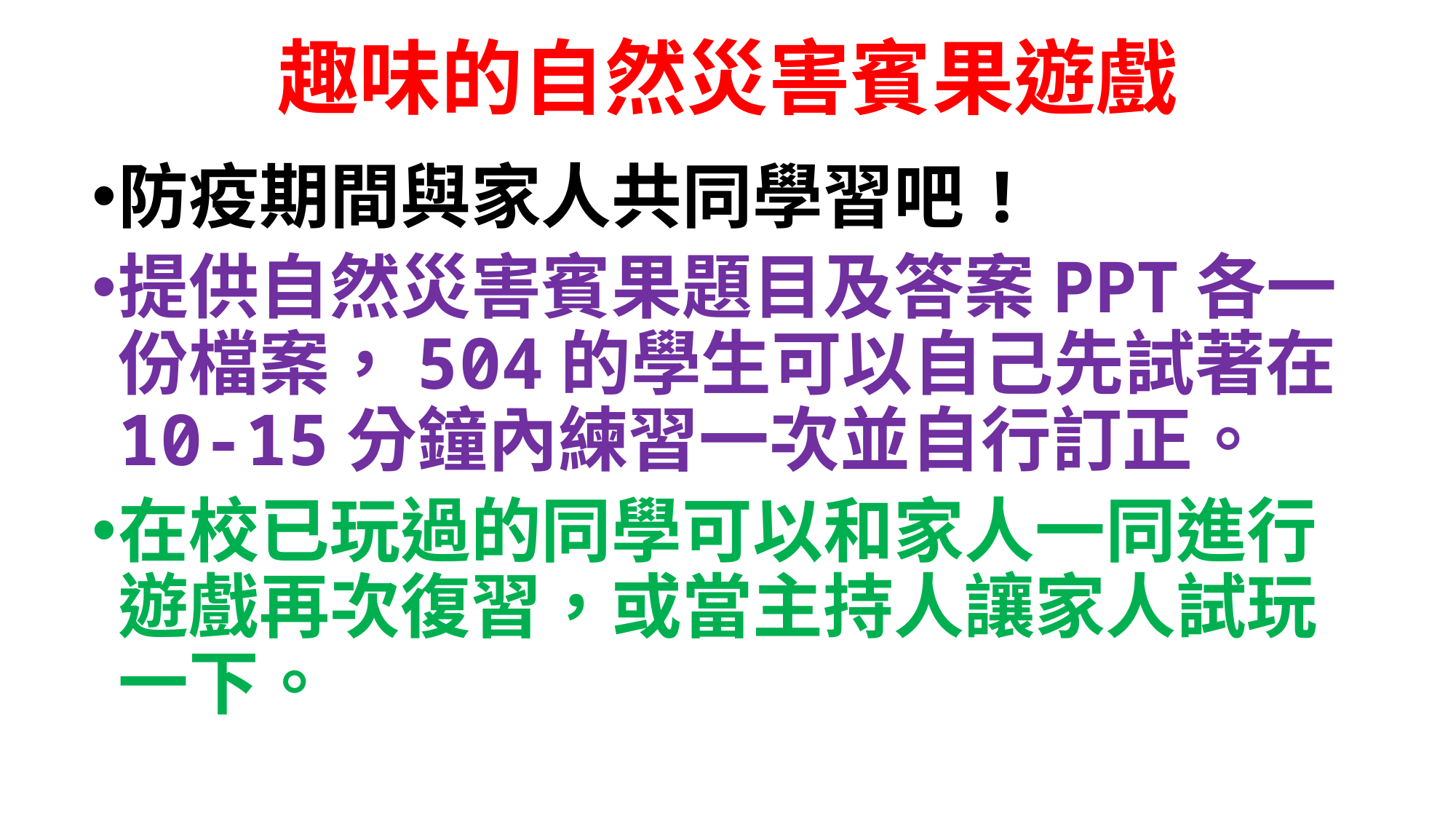

# 趣味的自然災害賓果遊戲
防疫期間與家人共同學習吧!
提供自然災害賓果題目及答案PPT各一份檔案，504的學生可以自己先試著在10-15分鐘內練習一次並自行訂正。
在校已玩過的同學可以和家人一同進行遊戲再次復習，或當主持人讓家人試玩一下。